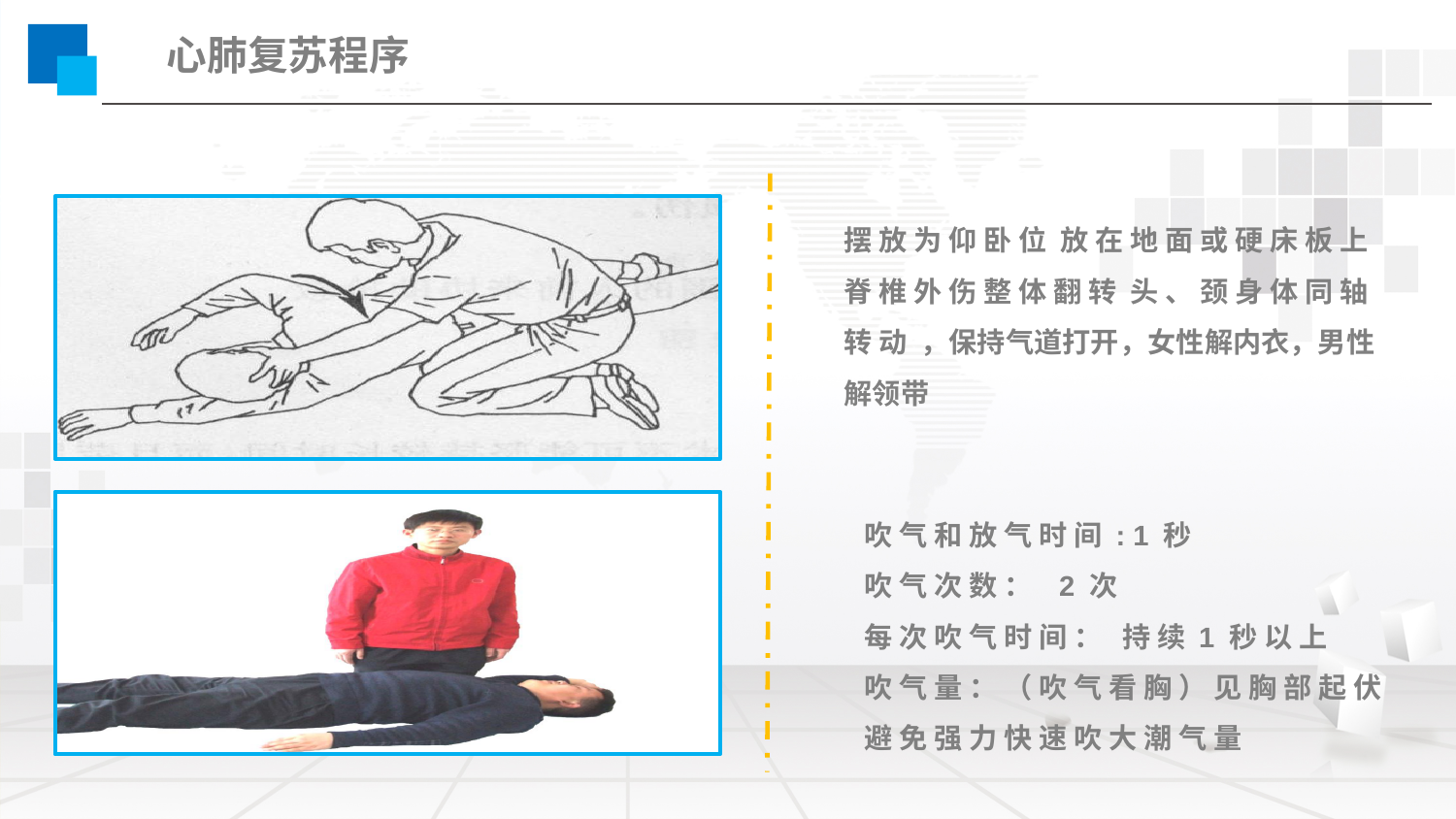

心肺复苏程序

摆 放 为 仰 卧 位  放 在 地 面 或 硬 床 板 上  脊 椎 外 伤 整 体 翻 转  头 、 颈 身 体 同 轴 转 动  ，保持气道打开，女性解内衣，男性解领带

吹 气 和 放 气 时 间 : 1 秒
吹 气 次 数 ：   2 次
每 次 吹 气 时 间 ：   持 续 1 秒 以 上
吹 气 量 ： （ 吹 气 看 胸 ） 见 胸 部 起 伏  避 免 强 力 快 速 吹 大 潮 气 量